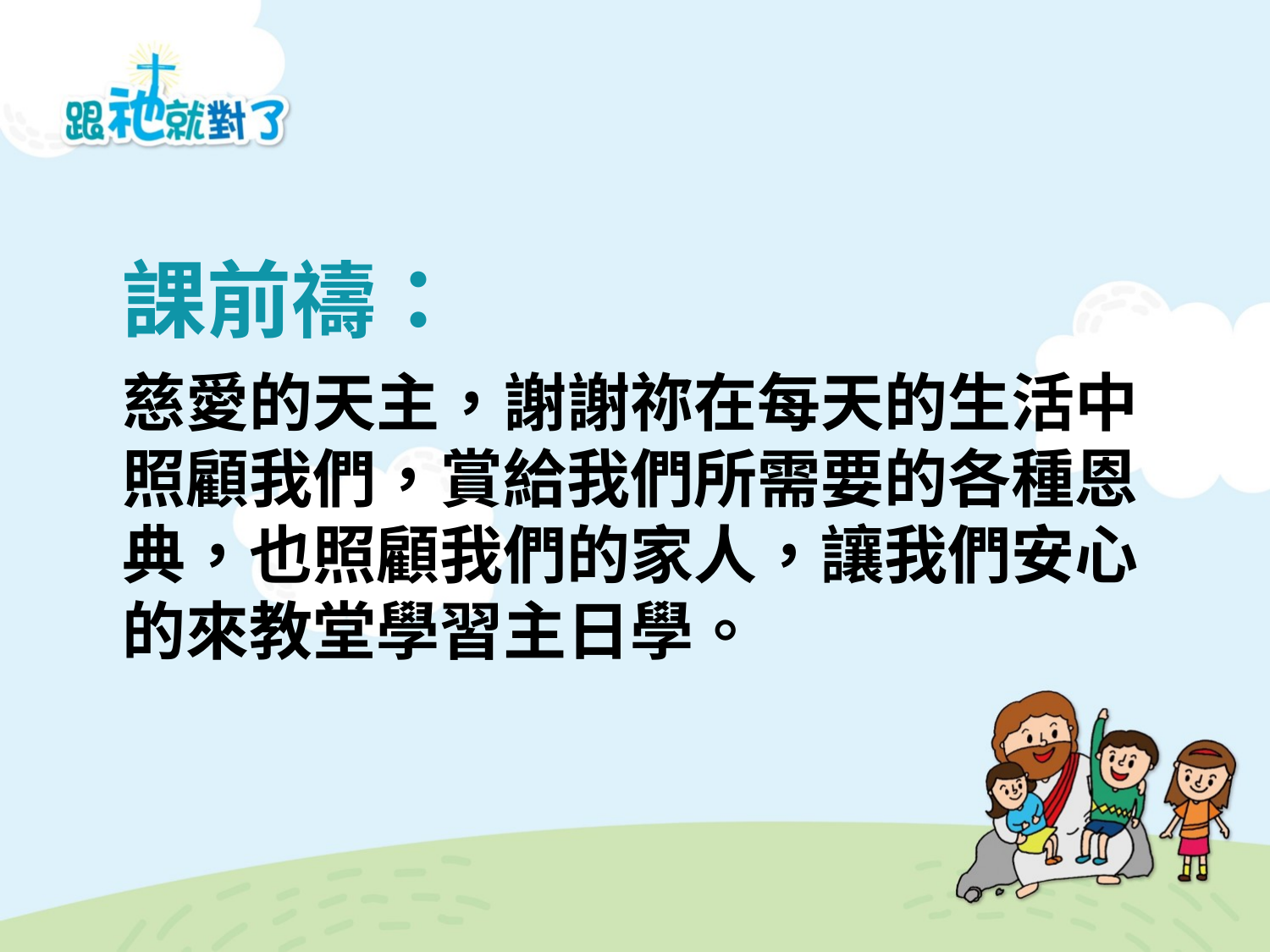

課前禱：
慈愛的天主，謝謝祢在每天的生活中照顧我們，賞給我們所需要的各種恩典，也照顧我們的家人，讓我們安心的來教堂學習主日學。